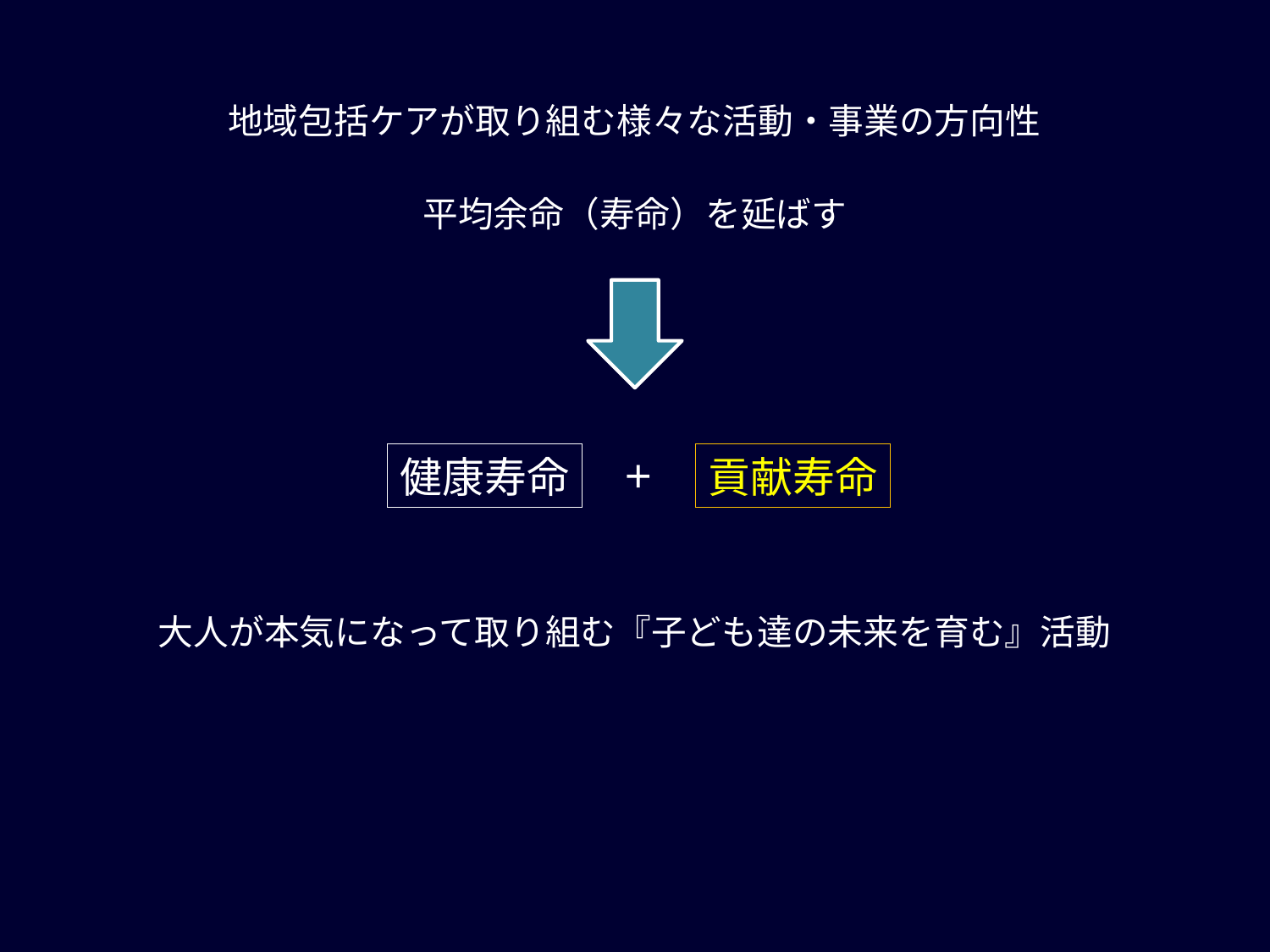

地域包括ケアが取り組む様々な活動・事業の方向性
平均余命（寿命）を延ばす

貢献寿命
健康寿命
＋
大人が本気になって取り組む『子ども達の未来を育む』活動